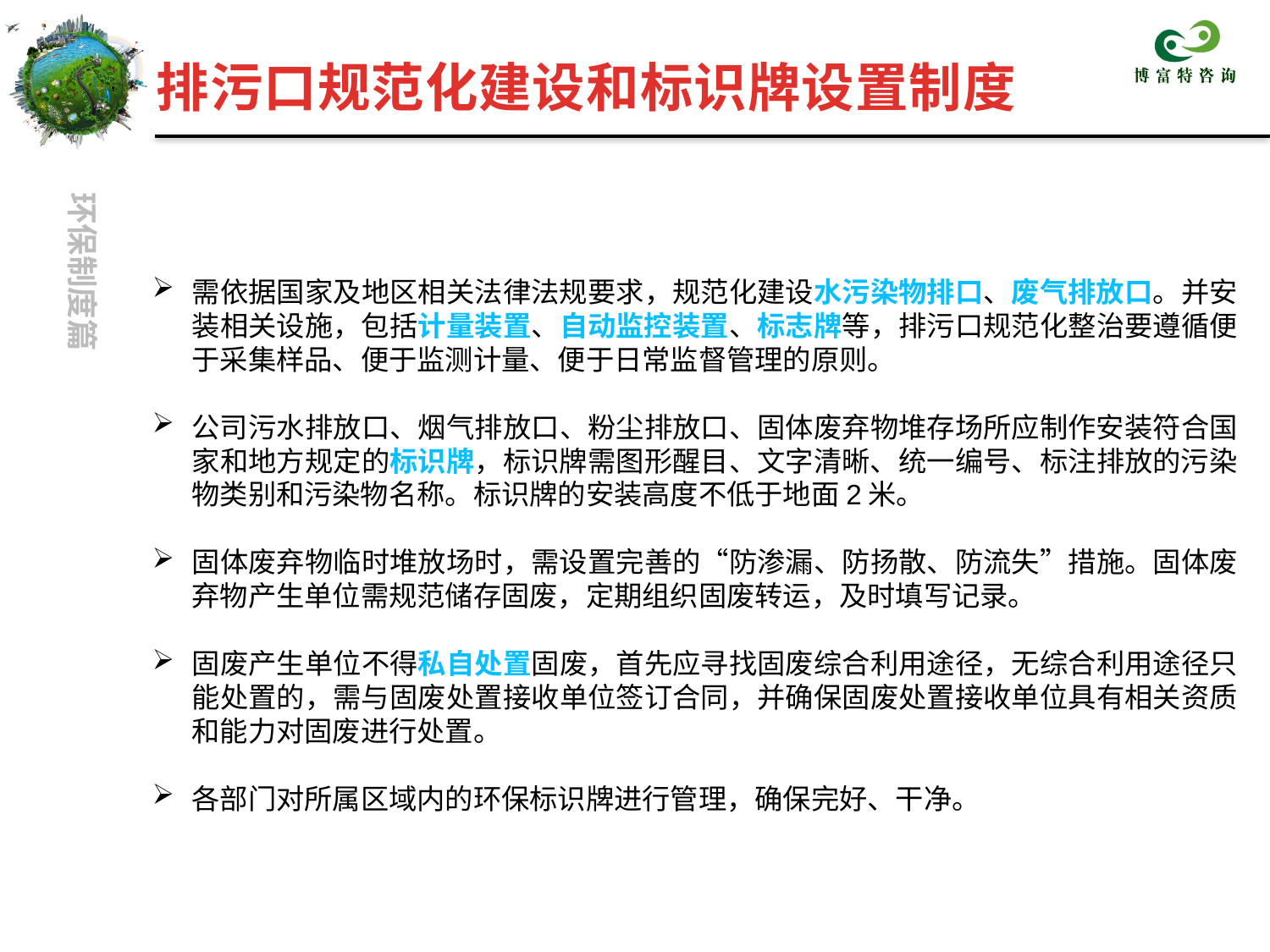

排污口规范化建设和标识牌设置制度
需依据国家及地区相关法律法规要求，规范化建设水污染物排口、废气排放口。并安装相关设施，包括计量装置、自动监控装置、标志牌等，排污口规范化整治要遵循便于采集样品、便于监测计量、便于日常监督管理的原则。

公司污水排放口、烟气排放口、粉尘排放口、固体废弃物堆存场所应制作安装符合国家和地方规定的标识牌，标识牌需图形醒目、文字清晰、统一编号、标注排放的污染物类别和污染物名称。标识牌的安装高度不低于地面2米。

固体废弃物临时堆放场时，需设置完善的“防渗漏、防扬散、防流失”措施。固体废弃物产生单位需规范储存固废，定期组织固废转运，及时填写记录。

固废产生单位不得私自处置固废，首先应寻找固废综合利用途径，无综合利用途径只能处置的，需与固废处置接收单位签订合同，并确保固废处置接收单位具有相关资质和能力对固废进行处置。

各部门对所属区域内的环保标识牌进行管理，确保完好、干净。